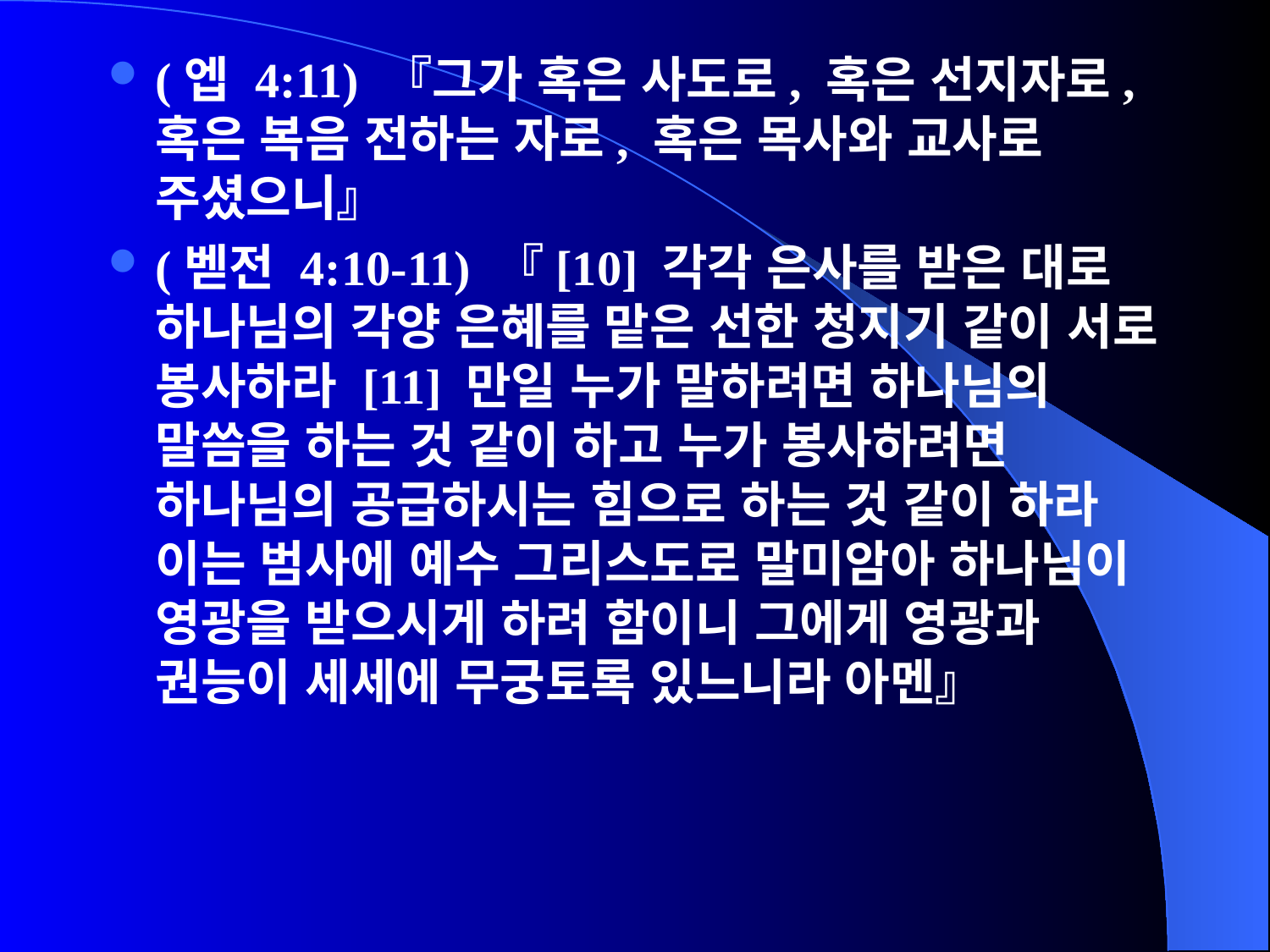

(엡 4:11) 『그가 혹은 사도로, 혹은 선지자로, 혹은 복음 전하는 자로, 혹은 목사와 교사로 주셨으니』
(벧전 4:10-11) 『[10] 각각 은사를 받은 대로 하나님의 각양 은혜를 맡은 선한 청지기 같이 서로 봉사하라 [11] 만일 누가 말하려면 하나님의 말씀을 하는 것 같이 하고 누가 봉사하려면 하나님의 공급하시는 힘으로 하는 것 같이 하라 이는 범사에 예수 그리스도로 말미암아 하나님이 영광을 받으시게 하려 함이니 그에게 영광과 권능이 세세에 무궁토록 있느니라 아멘』